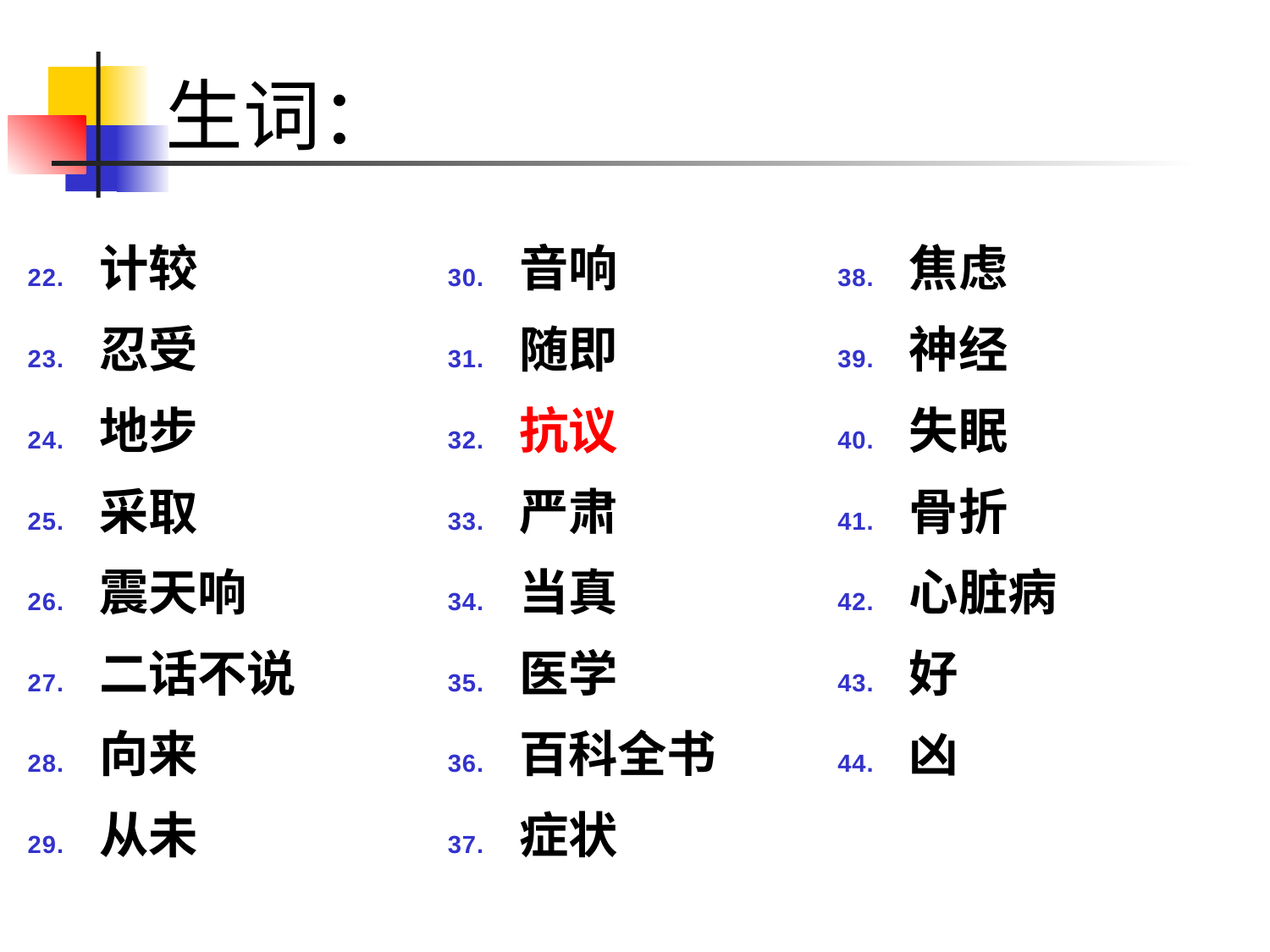

# 生词：
计较
忍受
地步
采取
震天响
二话不说
向来
从未
音响
随即
抗议
严肃
当真
医学
百科全书
症状
焦虑
神经
失眠
骨折
心脏病
好
凶